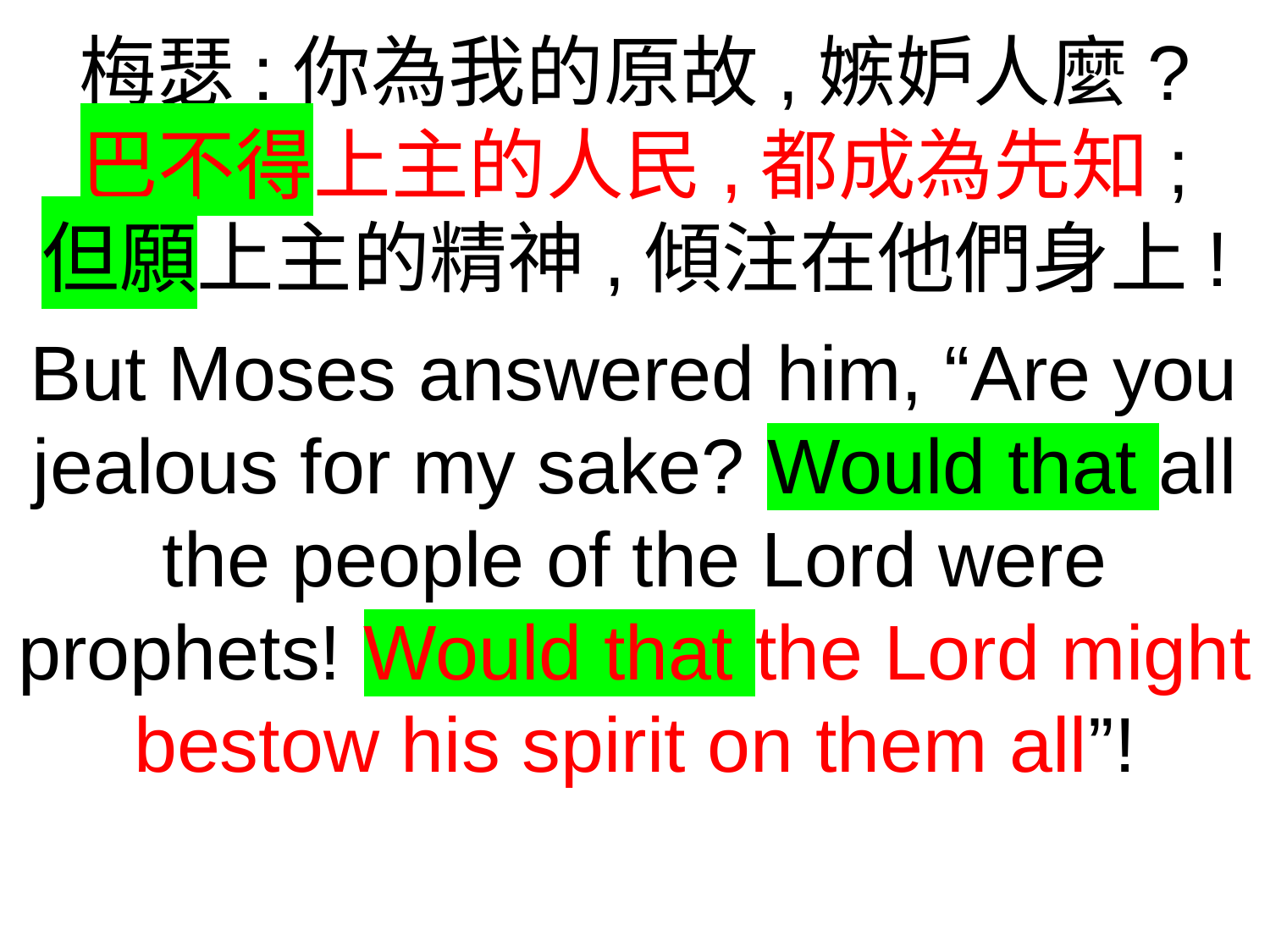

梅瑟:你為我的原故,嫉妒人麼?
巴不得上主的人民,都成為先知;
但願上主的精神,傾注在他們身上!
But Moses answered him, “Are you jealous for my sake? Would that all the people of the Lord were prophets! Would that the Lord might bestow his spirit on them all”!